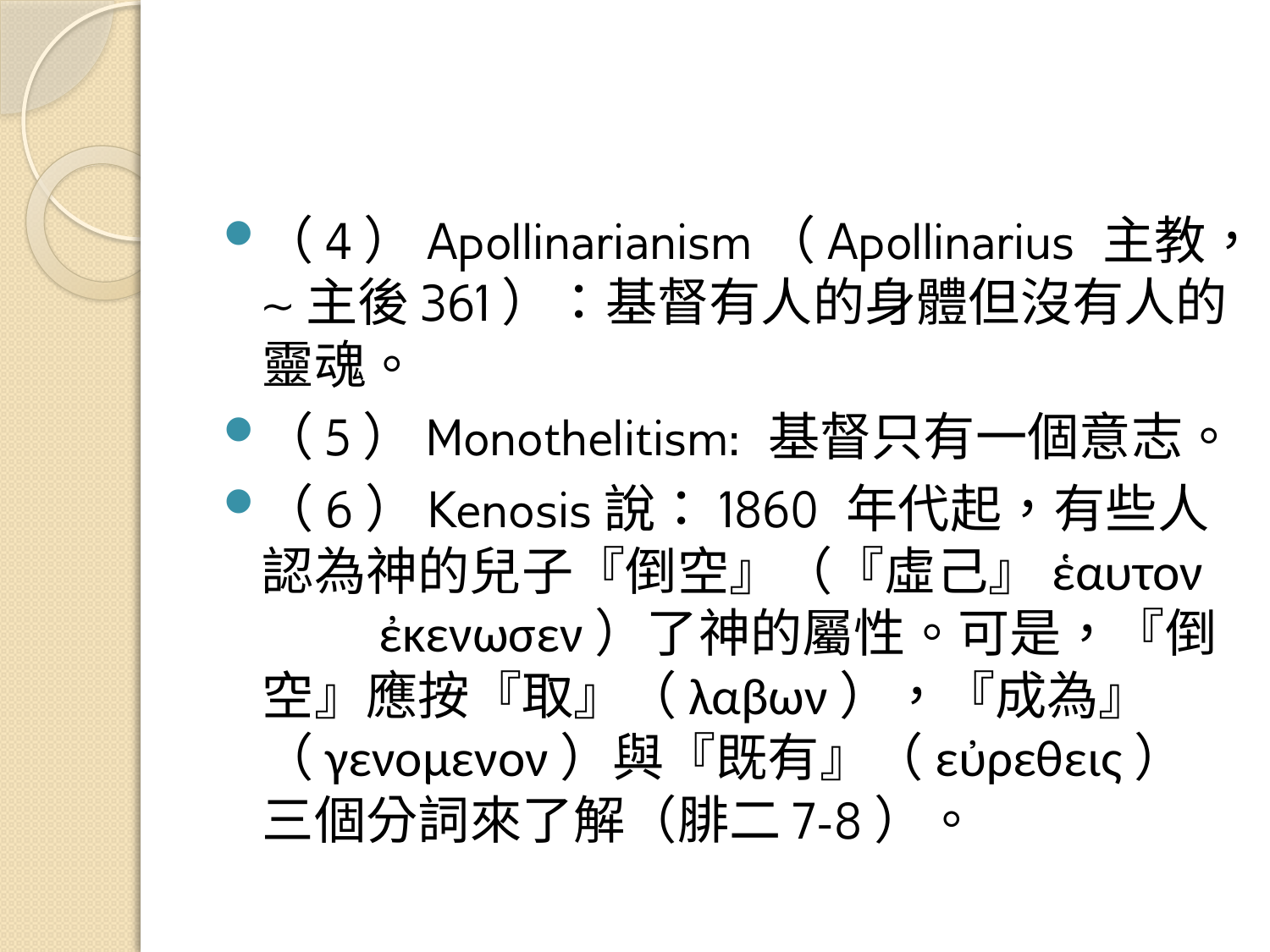

#
（4）Apollinarianism（Apollinarius 主教，~主後361）：基督有人的身體但沒有人的靈魂。
（5）Monothelitism: 基督只有一個意志。
（6）Kenosis說：1860 年代起，有些人認為神的兒子『倒空』（『虛己』ἑαυτον 	ἐκενωσεν）了神的屬性。可是，『倒空』應按『取』（λαβων），『成為』（γενομενον）與『既有』（εὐρεθεις）三個分詞來了解（腓二7-8）。